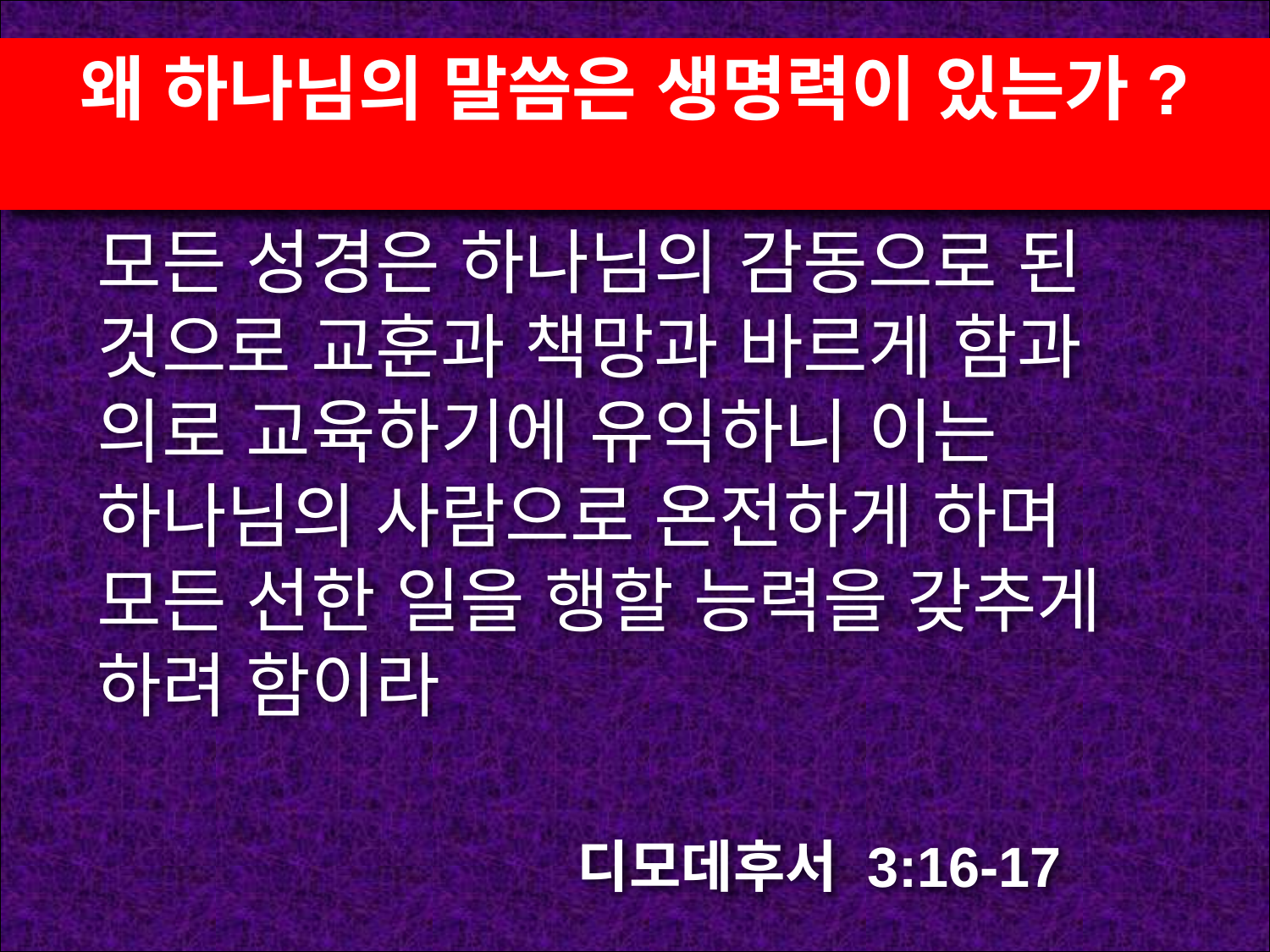

왜 하나님의 말씀은 생명력이 있는가?
모든 성경은 하나님의 감동으로 된 것으로 교훈과 책망과 바르게 함과 의로 교육하기에 유익하니 이는 하나님의 사람으로 온전하게 하며 모든 선한 일을 행할 능력을 갖추게 하려 함이라
디모데후서 3:16-17